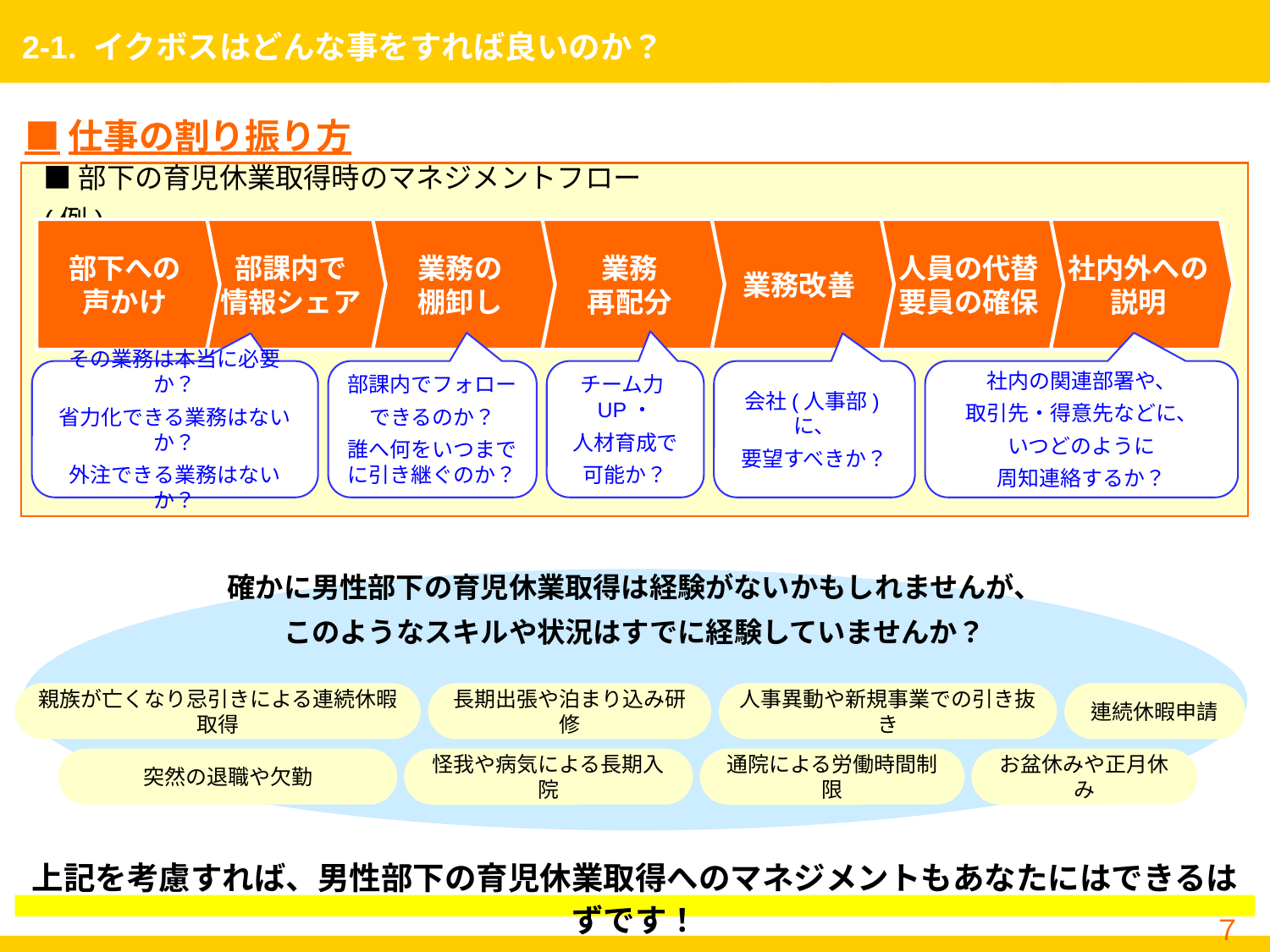

# 2-1. イクボスはどんな事をすれば良いのか？

■仕事の割り振り方

■部下の育児休業取得時のマネジメントフロー(例)
部下への
声かけ
部課内で
情報シェア
業務の
棚卸し
業務
再配分
業務改善
人員の代替
要員の確保
社内外への
説明
その業務は本当に必要か？
省力化できる業務はないか？
外注できる業務はないか？
部課内でフォロー
できるのか？
誰へ何をいつまでに引き継ぐのか？
チーム力UP・
人材育成で
可能か？
会社(人事部)に、
要望すべきか？
社内の関連部署や、
取引先・得意先などに、
いつどのように
周知連絡するか？
確かに男性部下の育児休業取得は経験がないかもしれませんが、
このようなスキルや状況はすでに経験していませんか？

親族が亡くなり忌引きによる連続休暇取得
長期出張や泊まり込み研修
人事異動や新規事業での引き抜き
連続休暇申請
突然の退職や欠勤
怪我や病気による長期入院
通院による労働時間制限
お盆休みや正月休み
上記を考慮すれば、男性部下の育児休業取得へのマネジメントもあなたにはできるはずです！

７